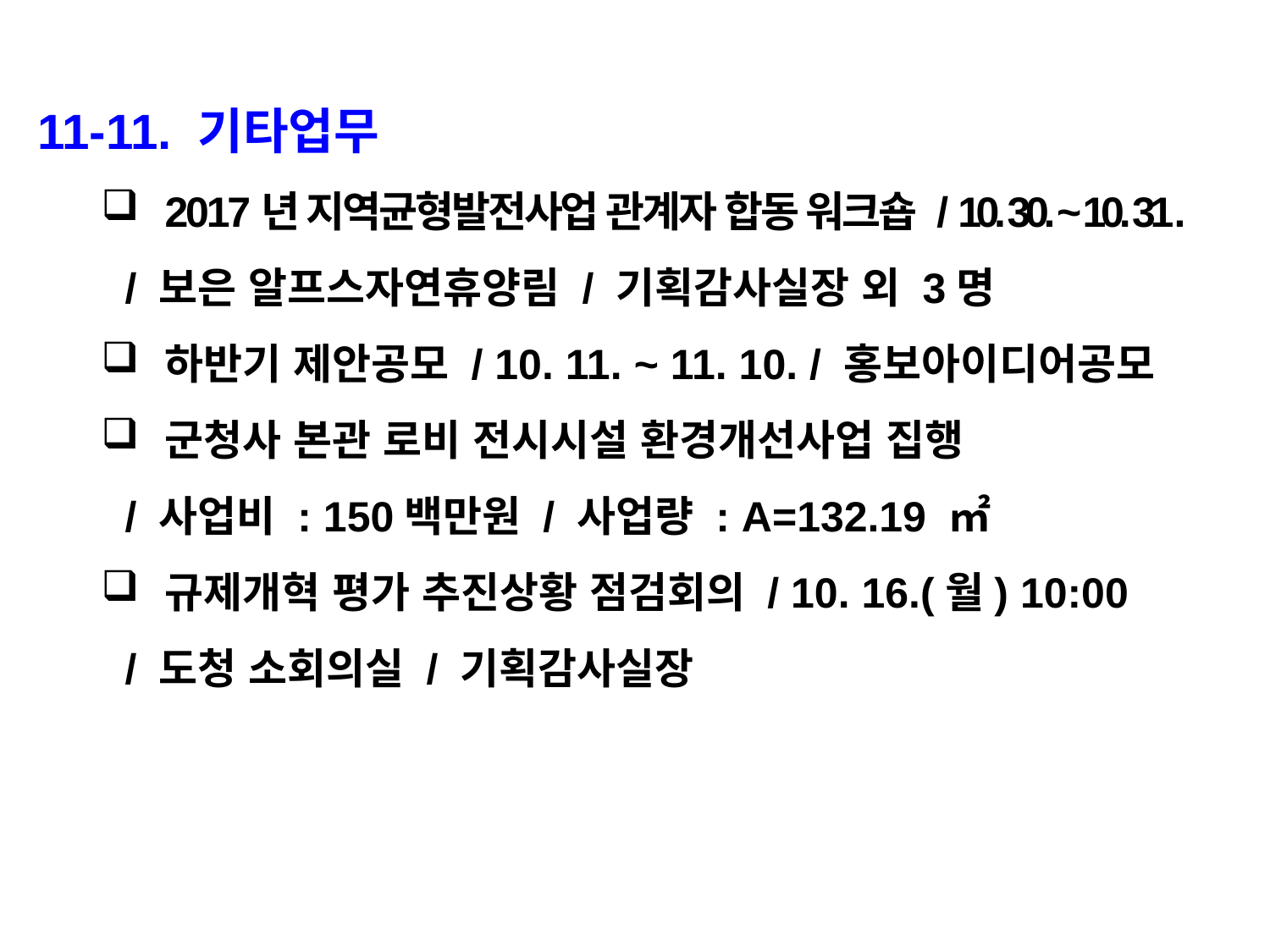

11-11. 기타업무
2017년 지역균형발전사업 관계자 합동 워크숍 / 10. 30. ~ 10. 31.
  / 보은 알프스자연휴양림 / 기획감사실장 외 3명
하반기 제안공모 / 10. 11. ~ 11. 10. / 홍보아이디어공모
군청사 본관 로비 전시시설 환경개선사업 집행
  / 사업비 : 150백만원 / 사업량 : A=132.19 ㎡
규제개혁 평가 추진상황 점검회의 / 10. 16.(월) 10:00
  / 도청 소회의실 / 기획감사실장